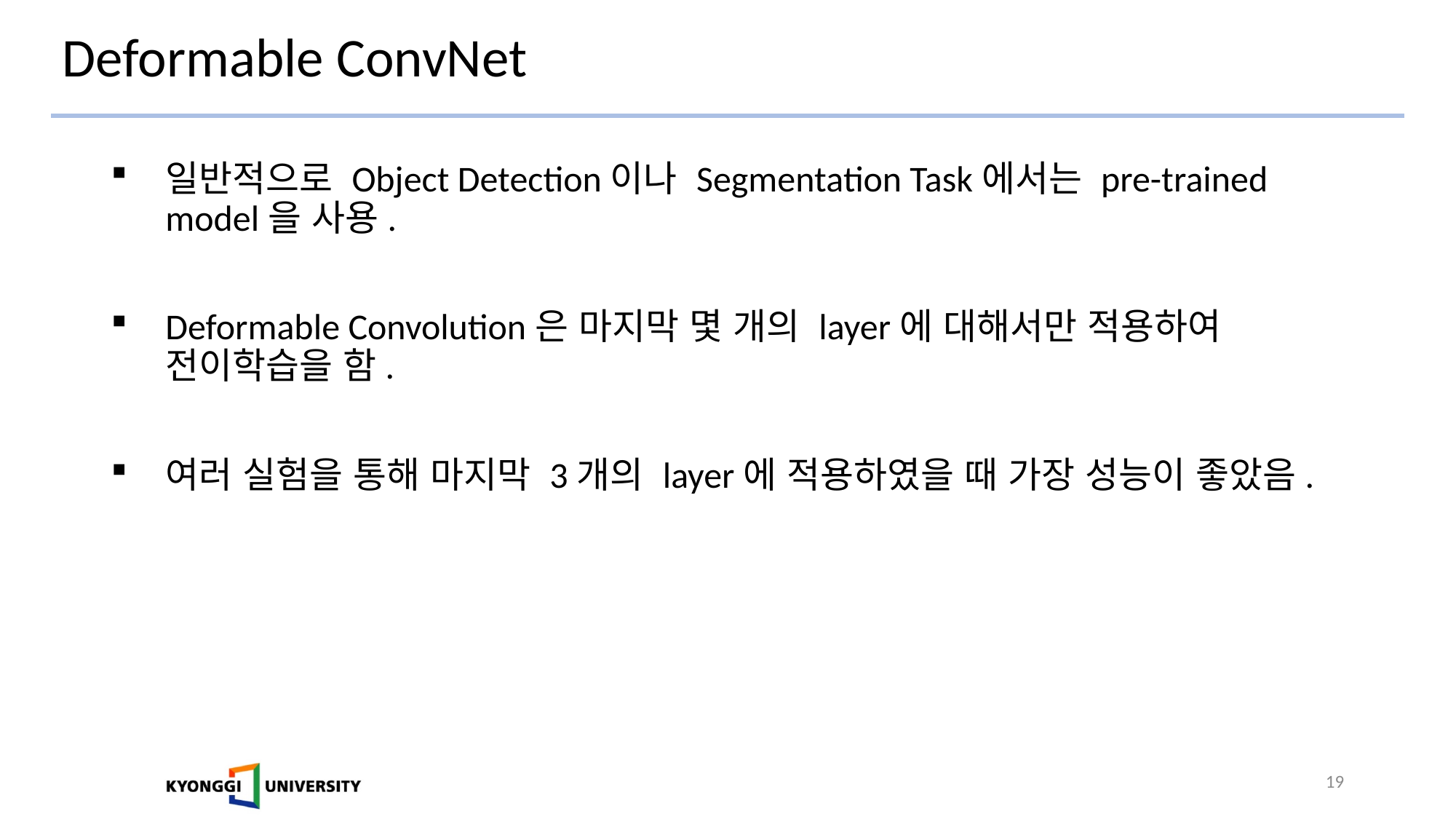

# Deformable ConvNet
일반적으로 Object Detection이나 Segmentation Task에서는 pre-trained model을 사용.

Deformable Convolution은 마지막 몇 개의 layer에 대해서만 적용하여 전이학습을 함.

여러 실험을 통해 마지막 3개의 layer에 적용하였을 때 가장 성능이 좋았음.

19